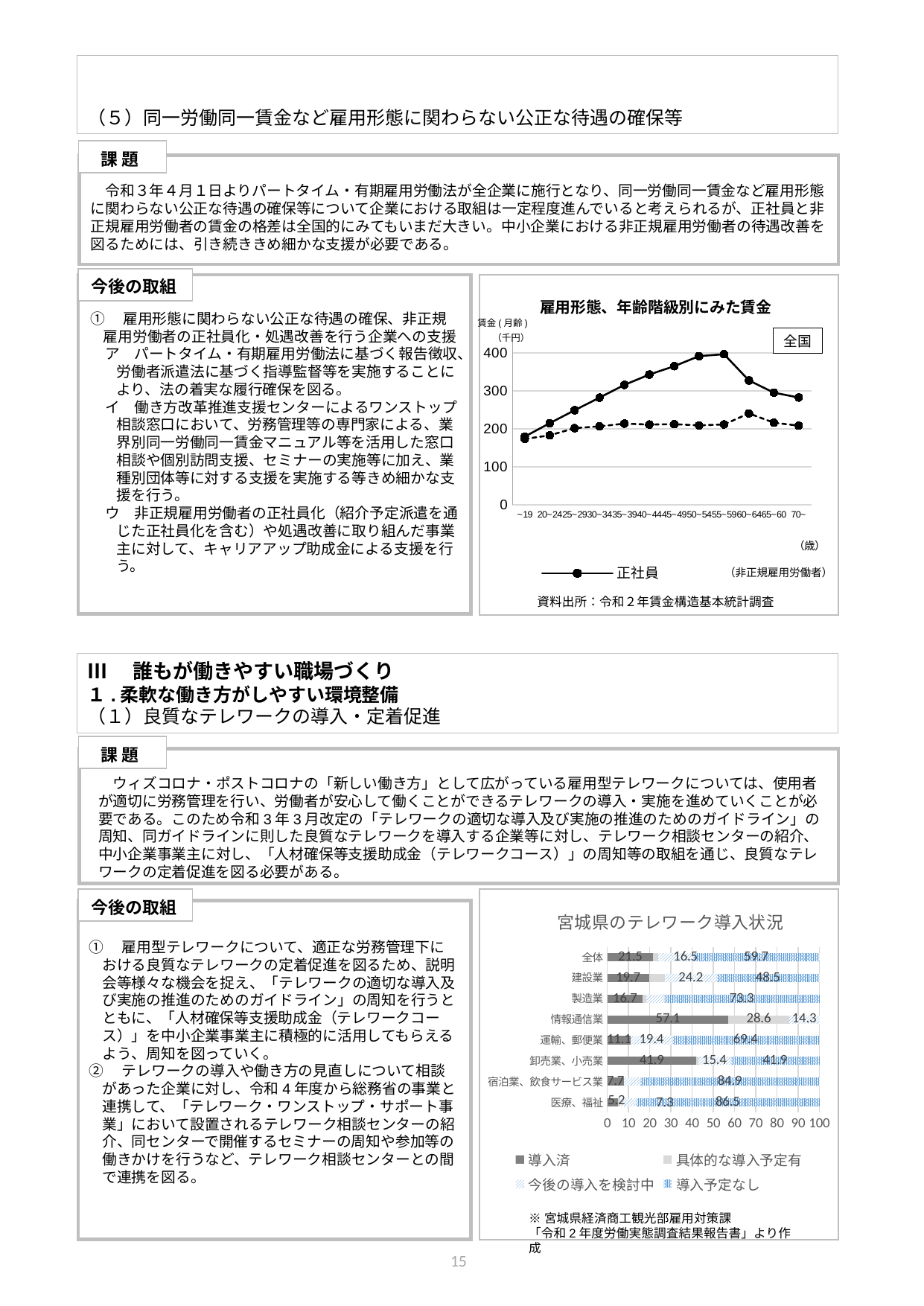

（５）同一労働同一賃金など雇用形態に関わらない公正な待遇の確保等

課 題

　令和３年４月１日よりパートタイム・有期雇用労働法が全企業に施行となり、同一労働同一賃金など雇用形態に関わらない公正な待遇の確保等について企業における取組は一定程度進んでいると考えられるが、正社員と非正規雇用労働者の賃金の格差は全国的にみてもいまだ大きい。中小企業における非正規雇用労働者の待遇改善を図るためには、引き続ききめ細かな支援が必要である。
あ
今後の取組

雇用形態、年齢階級別にみた賃金
①　雇用形態に関わらない公正な待遇の確保、非正規雇用労働者の正社員化・処遇改善を行う企業への支援
　ア　パートタイム・有期雇用労働法に基づく報告徴収、労働者派遣法に基づく指導監督等を実施することにより、法の着実な履行確保を図る。
　イ　働き方改革推進支援センターによるワンストップ相談窓口において、労務管理等の専門家による、業界別同一労働同一賃金マニュアル等を活用した窓口相談や個別訪問支援、セミナーの実施等に加え、業種別団体等に対する支援を実施する等きめ細かな支援を行う。
　ウ　非正規雇用労働者の正社員化（紹介予定派遣を通じた正社員化を含む）や処遇改善に取り組んだ事業主に対して、キャリアアップ助成金による支援を行う。
賃金(月齢)

### Chart

| Category | 正社員 | 正社員以外 |
|---|---|---|
| ~19 | 180.2 | 174.1 |
| 20~24 | 215.4 | 183.4 |
| 25~29 | 249.6 | 202.4 |
| 30~34 | 282.8 | 207.2 |
| 35~39 | 316.3 | 214.3 |
| 40~44 | 343.5 | 211.9 |
| 45~49 | 365.6 | 212.8 |
| 50~54 | 392.2 | 209.7 |
| 55~59 | 397.0 | 212.2 |
| 60~64 | 328.0 | 241.2 |
| 65~60 | 295.9 | 216.8 |
| 70~ | 283.1 | 208.9 |
全国
（千円）
（非正規雇用労働者）
資料出所：令和２年賃金構造基本統計調査
Ⅲ　誰もが働きやすい職場づくり
１.柔軟な働き方がしやすい環境整備
（１）良質なテレワークの導入・定着促進

課 題

　ウィズコロナ・ポストコロナの「新しい働き方」として広がっている雇用型テレワークについては、使用者が適切に労務管理を行い、労働者が安心して働くことができるテレワークの導入・実施を進めていくことが必要である。このため令和3年3月改定の「テレワークの適切な導入及び実施の推進のためのガイドライン」の周知、同ガイドラインに則した良質なテレワークを導入する企業等に対し、テレワーク相談センターの紹介、中小企業事業主に対し、「人材確保等支援助成金（テレワークコース）」の周知等の取組を通じ、良質なテレワークの定着促進を図る必要がある。
あ
今後の取組

### Chart: 宮城県のテレワーク導入状況

| Category | 導入済 | 具体的な導入予定有 | 今後の導入を検討中 | 導入予定なし |
|---|---|---|---|---|
| 医療、福祉 | 5.2 | 1.0 | 7.3 | 86.5 |
| 宿泊業、飲食サービス業 | 7.7 | 0.0 | 7.7 | 84.9 |
| 卸売業、小売業 | 41.9 | 0.9 | 15.4 | 41.9 |
| 運輸、郵便業 | 11.1 | 0.0 | 19.4 | 69.4 |
| 情報通信業 | 57.1 | 28.6 | 14.3 | 0.0 |
| 製造業 | 16.7 | 1.7 | 8.3 | 73.3 |
| 建設業 | 19.7 | 7.6 | 24.2 | 48.5 |
| 全体 | 21.5 | 2.3 | 16.5 | 59.7 |
①　雇用型テレワークについて、適正な労務管理下における良質なテレワークの定着促進を図るため、説明会等様々な機会を捉え、「テレワークの適切な導入及び実施の推進のためのガイドライン」の周知を行うとともに、「人材確保等支援助成金（テレワークコース）」を中小企業事業主に積極的に活用してもらえるよう、周知を図っていく。
②　テレワークの導入や働き方の見直しについて相談があった企業に対し、令和4年度から総務省の事業と連携して、「テレワーク・ワンストップ・サポート事業」において設置されるテレワーク相談センターの紹介、同センターで開催するセミナーの周知や参加等の働きかけを行うなど、テレワーク相談センターとの間で連携を図る。
※宮城県経済商工観光部雇用対策課
「令和2年度労働実態調査結果報告書」より作成
15